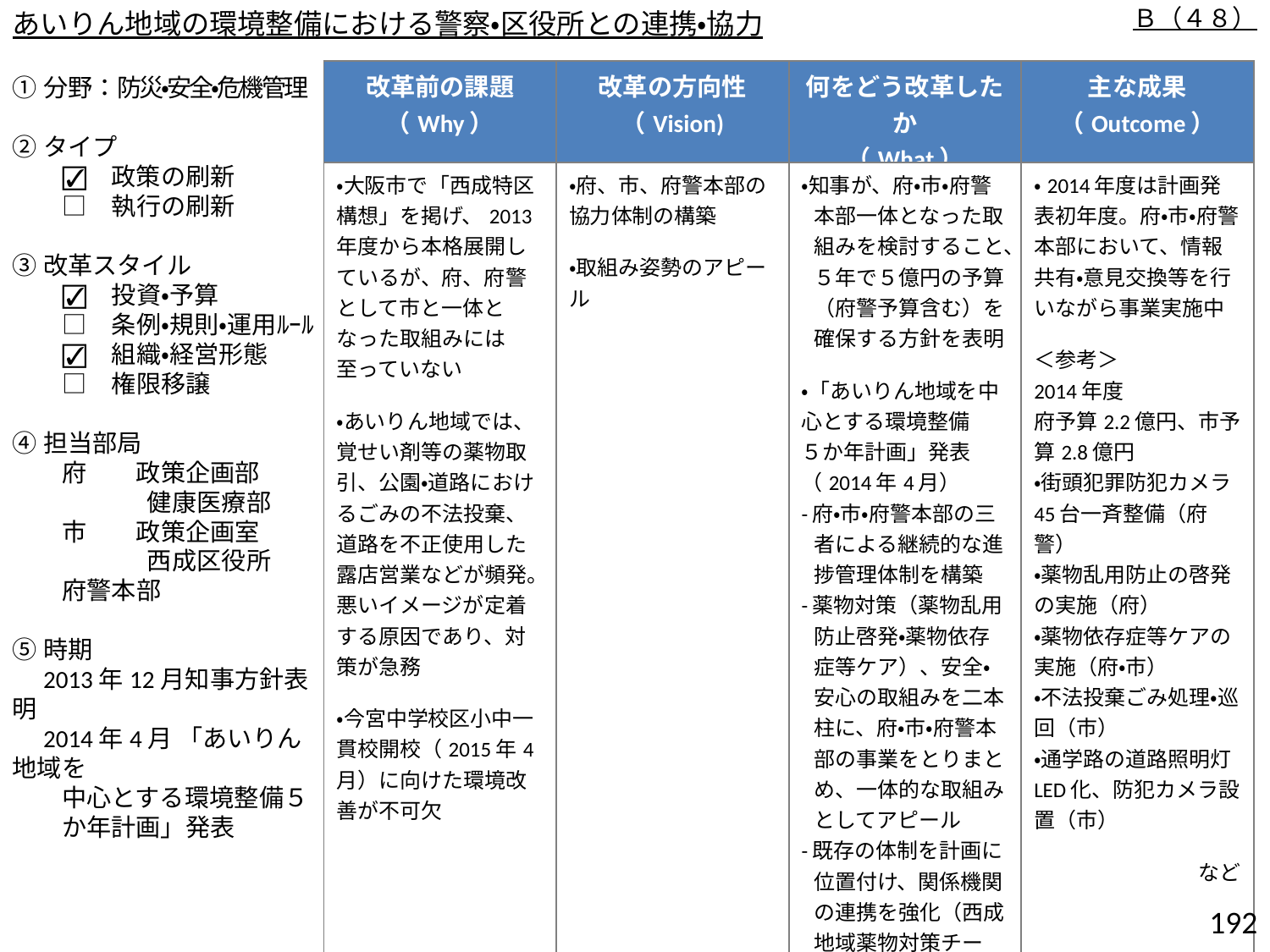

あいりん地域の環境整備における警察・区役所との連携・協力
Ｂ（４８）
| 改革前の課題 （Why） | 改革の方向性 （Vision) | 何をどう改革したか （What） | 主な成果 （Outcome） |
| --- | --- | --- | --- |
| ・大阪市で「西成特区構想」を掲げ、2013年度から本格展開しているが、府、府警として市と一体となった取組みには至っていない ・あいりん地域では、覚せい剤等の薬物取引、公園・道路におけるごみの不法投棄、道路を不正使用した露店営業などが頻発。悪いイメージが定着する原因であり、対策が急務 ・今宮中学校区小中一貫校開校（2015年4月）に向けた環境改善が不可欠 | ・府、市、府警本部の協力体制の構築 ・取組み姿勢のアピール | ・知事が、府・市・府警本部一体となった取組みを検討すること、５年で５億円の予算（府警予算含む）を確保する方針を表明 ・「あいりん地域を中心とする環境整備　５か年計画」発表（2014年4月） -府・市・府警本部の三者による継続的な進捗管理体制を構築 -薬物対策（薬物乱用防止啓発・薬物依存症等ケア）、安全・安心の取組みを二本柱に、府・市・府警本部の事業をとりまとめ、一体的な取組みとしてアピール -既存の体制を計画に位置付け、関係機関の連携を強化（西成地域薬物対策チーム） | ・2014年度は計画発表初年度。府・市・府警本部において、情報共有・意見交換等を行いながら事業実施中 ＜参考＞ 2014年度 府予算2.2億円、市予算2.8億円 ・街頭犯罪防犯カメラ45台一斉整備（府警） ・薬物乱用防止の啓発の実施（府） ・薬物依存症等ケアの実施（府・市） ・不法投棄ごみ処理・巡回（市） ・通学路の道路照明灯LED化、防犯カメラ設置（市） など |
①分野：防災・安全・危機管理

②タイプ
　　☑　政策の刷新
　　□　執行の刷新

③改革スタイル
　　☑　投資・予算
　　□　条例・規則・運用ﾙｰﾙ
　　☑　組織・経営形態
　　□　権限移譲

④担当部局
　　府　　政策企画部
　　　　　  健康医療部
　　市　　政策企画室
　　　　　  西成区役所
　　府警本部

⑤時期
　2013年12月知事方針表明
　2014年4月 「あいりん地域を
中心とする環境整備５か年計画」発表
192